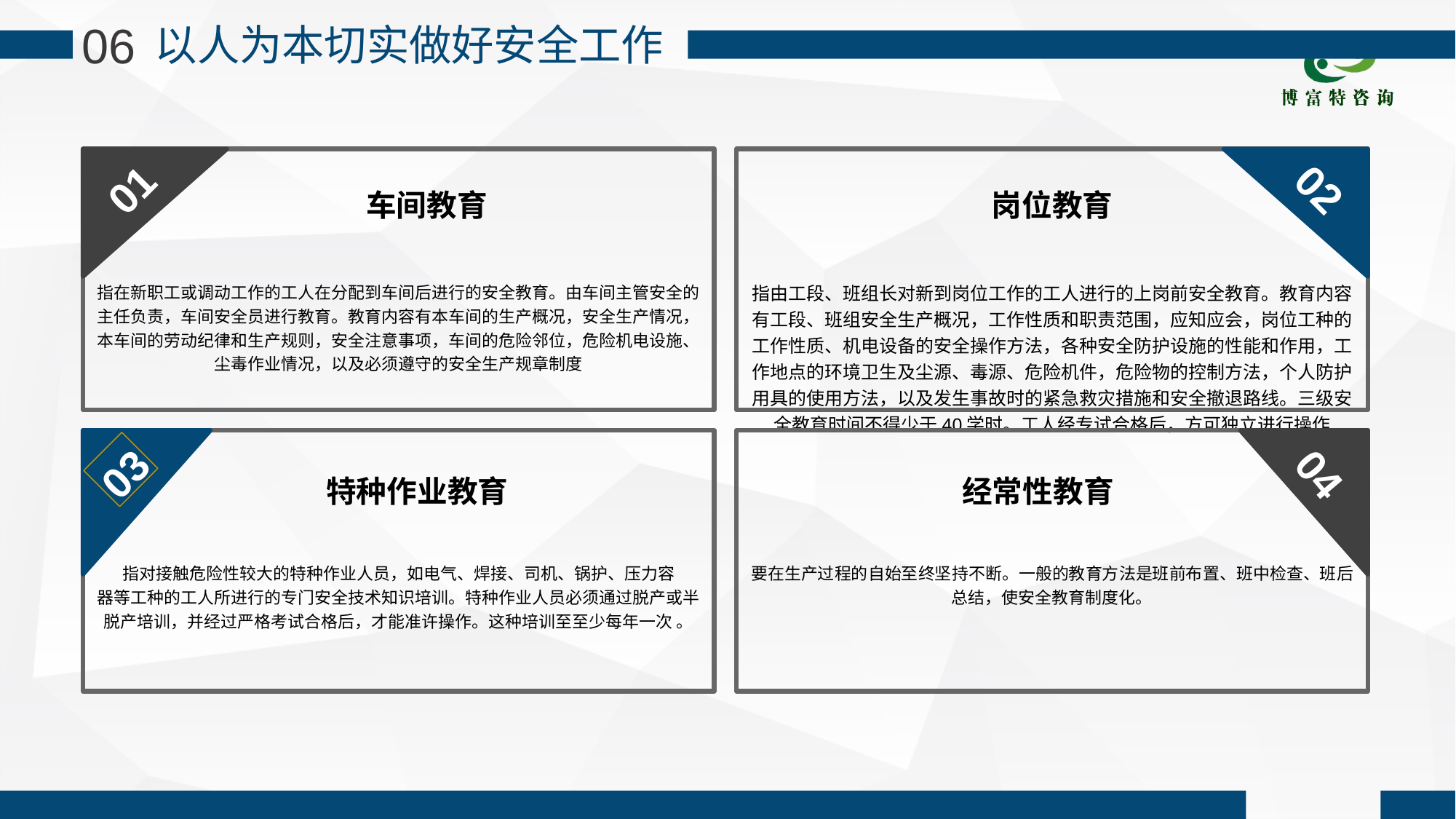

06
以人为本切实做好安全工作

指在新职工或调动工作的工人在分配到车间后进行的安全教育。由车间主管安全的主任负责，车间安全员进行教育。教育内容有本车间的生产概况，安全生产情况，本车间的劳动纪律和生产规则，安全注意事项，车间的危险邻位，危险机电设施、尘毒作业情况，以及必须遵守的安全生产规章制度
指由工段、班组长对新到岗位工作的工人进行的上岗前安全教育。教育内容有工段、班组安全生产概况，工作性质和职责范围，应知应会，岗位工种的工作性质、机电设备的安全操作方法，各种安全防护设施的性能和作用，工作地点的环境卫生及尘源、毒源、危险机件，危险物的控制方法，个人防护用具的使用方法，以及发生事故时的紧急救灾措施和安全撤退路线。三级安全教育时间不得少于40学时。工人经专试合格后，方可独立进行操作

02
01
车间教育
岗位教育
指对接触危险性较大的特种作业人员，如电气、焊接、司机、锅护、压力容
器等工种的工人所进行的专门安全技术知识培训。特种作业人员必须通过脱产或半脱产培训，并经过严格考试合格后，才能准许操作。这种培训至至少每年一次 。
要在生产过程的自始至终坚持不断。一般的教育方法是班前布置、班中检查、班后总结，使安全教育制度化。

04

03
特种作业教育
经常性教育